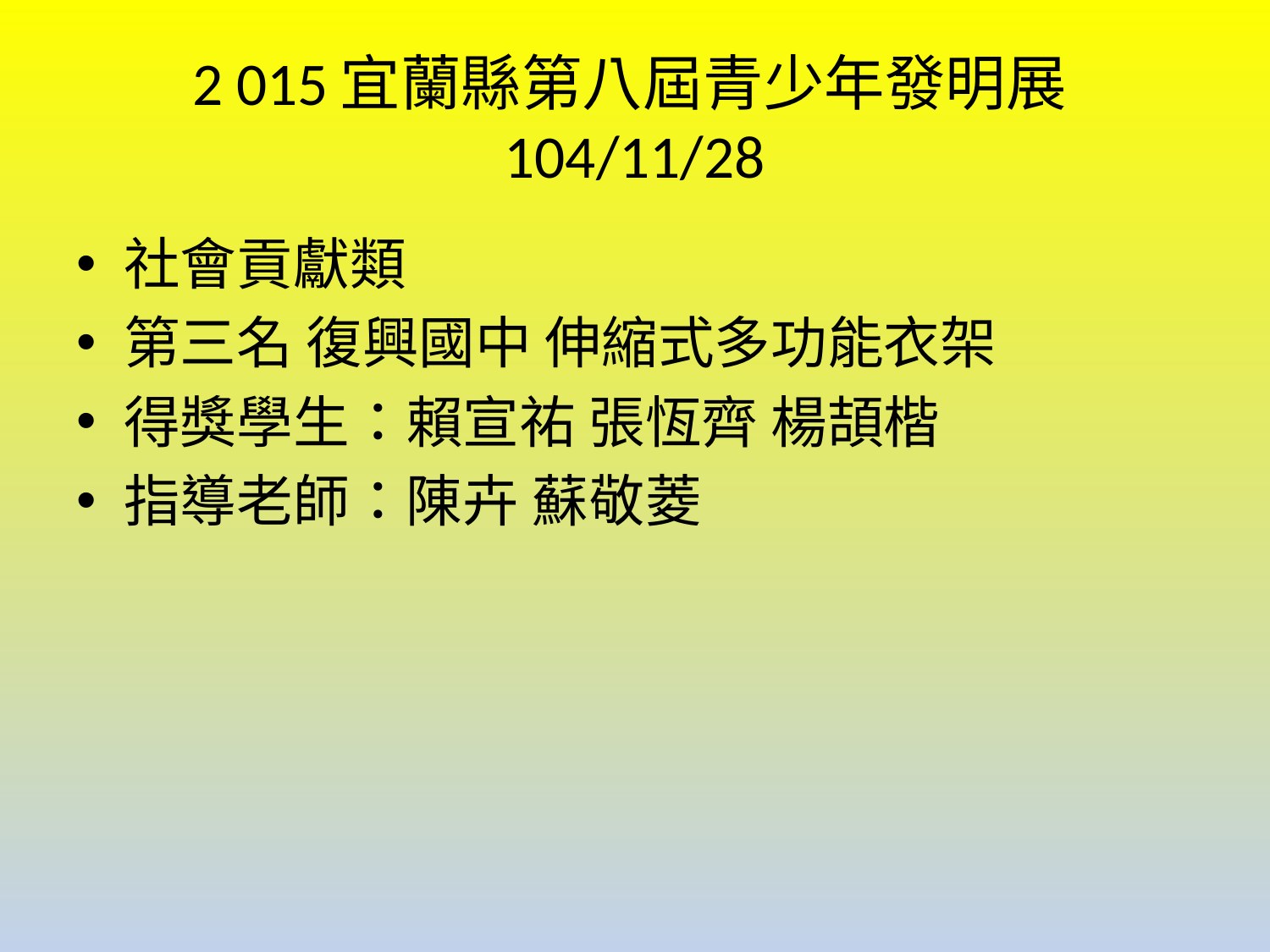

# 2 015宜蘭縣第八屆青少年發明展104/11/28
社會貢獻類
第三名 復興國中 伸縮式多功能衣架
得獎學生：賴宣祐 張恆齊 楊頡楷
指導老師：陳卉 蘇敬菱